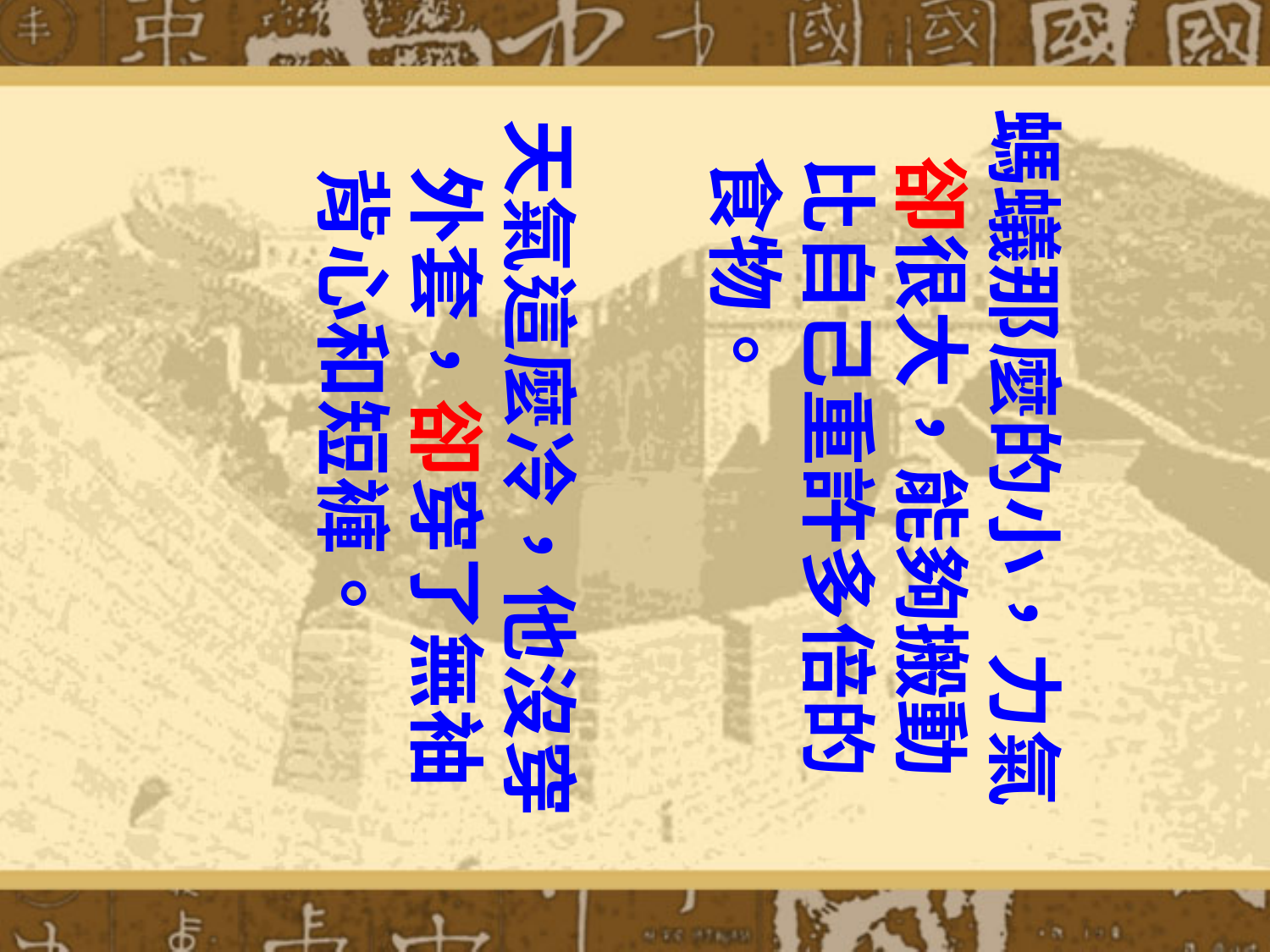

螞蟻那麼的小，力氣卻很大，能夠搬動比自己重許多倍的食物。
天氣這麼冷，他沒穿外套，卻穿了無袖背心和短褲。